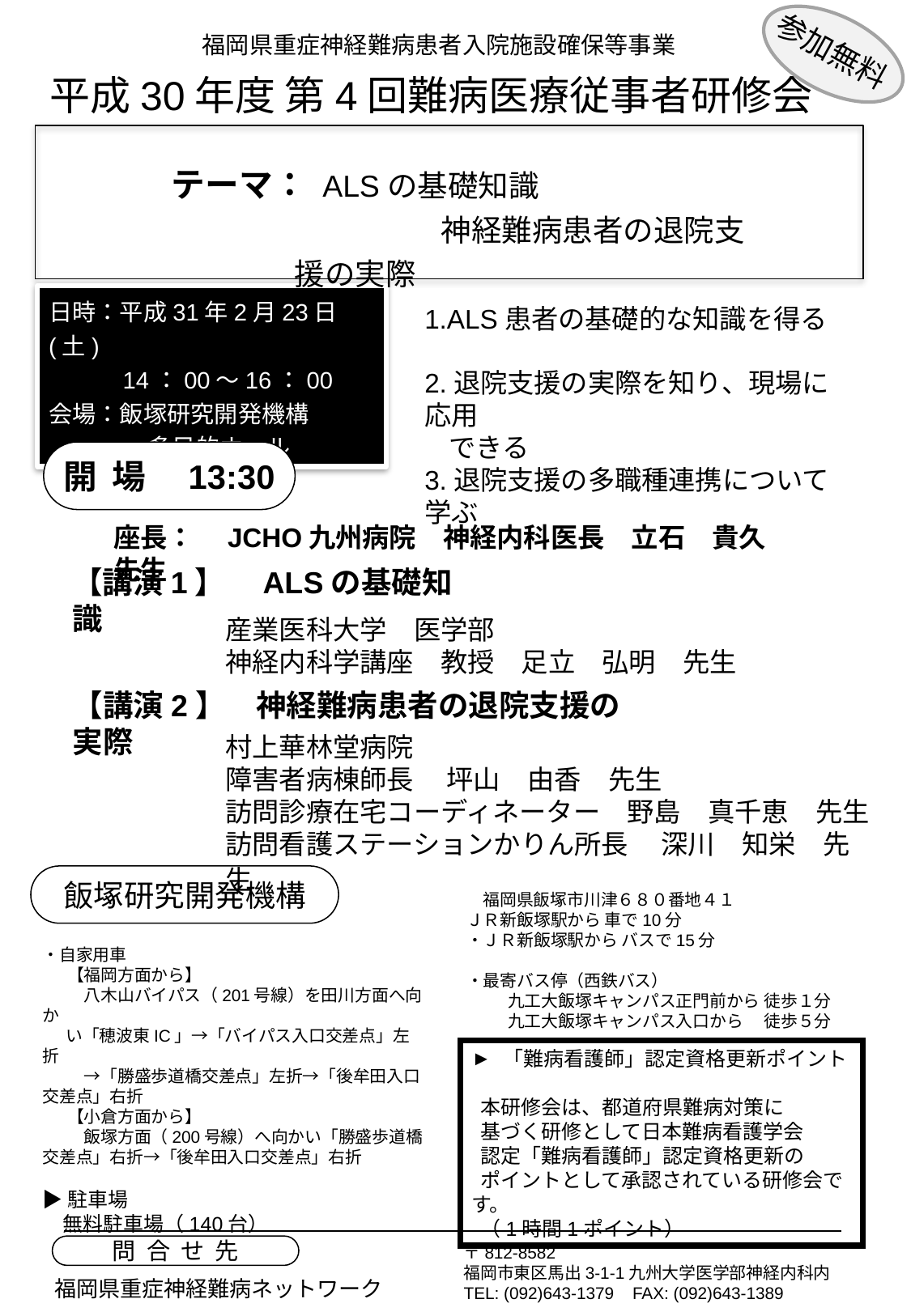

福岡県重症神経難病患者入院施設確保等事業
参加無料
平成30年度 第4回難病医療従事者研修会

テーマ： ALSの基礎知識
　　　　　　　　　　　　　　   　神経難病患者の退院支援の実際

日時：平成31年2月23日(土)
  14：00～16：00
会場：飯塚研究開発機構
　　　　 多目的ホール
1.ALS患者の基礎的な知識を得る
2.退院支援の実際を知り、現場に応用
   できる
3.退院支援の多職種連携について学ぶ
開  場　13:30
座長：　JCHO九州病院　神経内科医長　立石　貴久　先生
【講演1】　ALSの基礎知識
産業医科大学　医学部
神経内科学講座　教授　足立　弘明　先生
【講演2】　神経難病患者の退院支援の実際
村上華林堂病院
障害者病棟師長　 坪山　由香　先生
訪問診療在宅コーディネーター　野島　真千恵　先生
訪問看護ステーションかりん所長　 深川　知栄　先生
飯塚研究開発機構
　福岡県飯塚市川津６８０番地４１
ＪＲ新飯塚駅から 車で10分
・ＪＲ新飯塚駅から バスで15分

・最寄バス停（西鉄バス）
 　　九工大飯塚キャンパス正門前から 徒歩１分
 　　九工大飯塚キャンパス入口から　 徒歩５分
・自家用車
 　【福岡方面から】
 　　八木山バイパス（201号線）を田川方面へ向か
     い「穂波東IC」→「バイパス入口交差点」左折
 　　→「勝盛歩道橋交差点」左折→「後牟田入口交差点」右折
 　【小倉方面から】
 　　飯塚方面（200号線）へ向かい「勝盛歩道橋交差点」右折→「後牟田入口交差点」右折

▶駐車場
　無料駐車場（140台）
 「難病看護師」認定資格更新ポイント

 本研修会は、都道府県難病対策に
 基づく研修として日本難病看護学会
 認定「難病看護師」認定資格更新の
 ポイントとして承認されている研修会です。
 （1時間1ポイント）
問  合  せ  先
〒812-8582
福岡市東区馬出3-1-1九州大学医学部神経内科内
TEL: (092)643-1379    FAX: (092)643-1389
福岡県重症神経難病ネットワーク